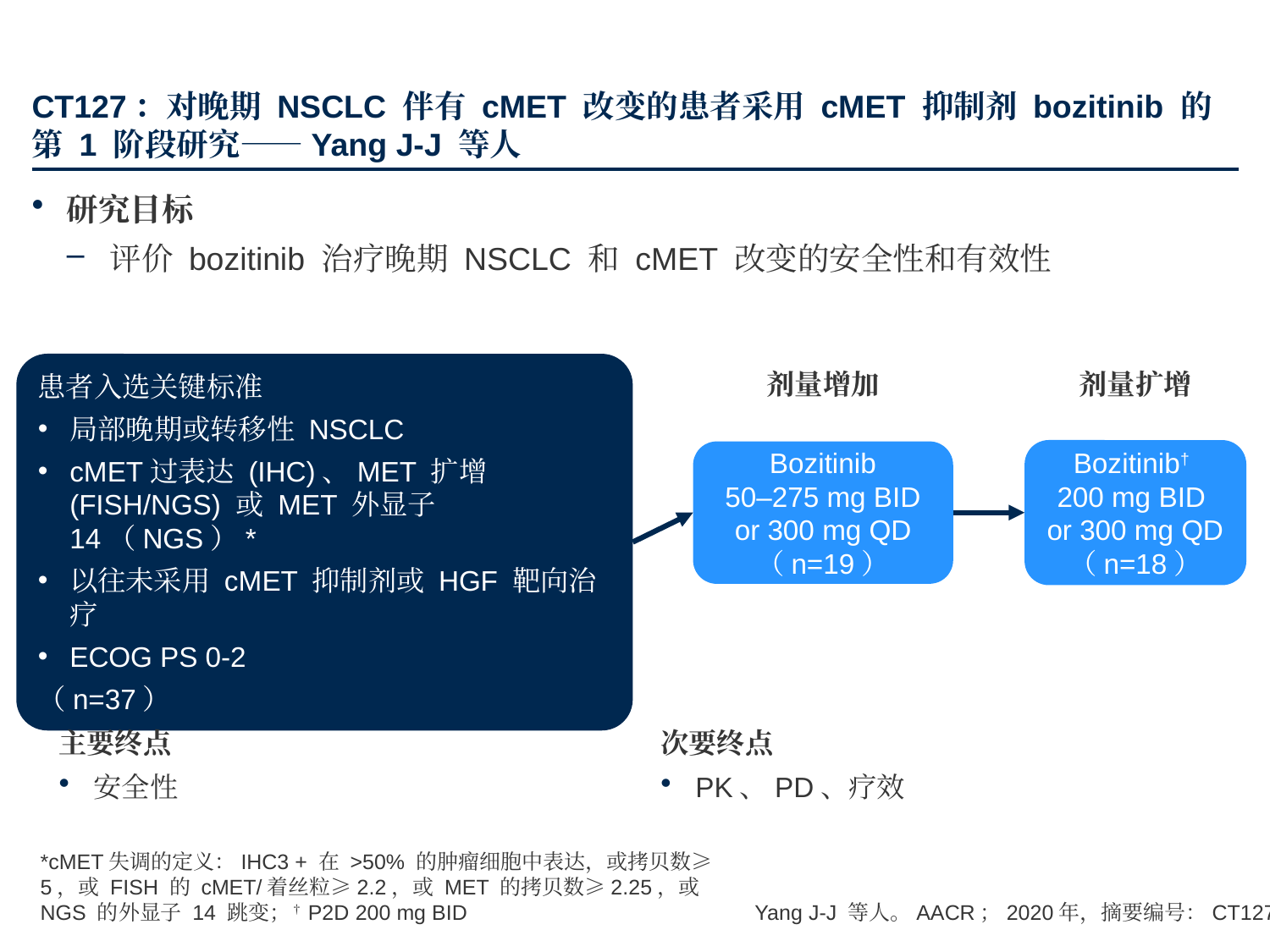

# CT127：对晚期 NSCLC 伴有 cMET 改变的患者采用 cMET 抑制剂 bozitinib 的第 1 阶段研究——Yang J-J 等人
研究目标
评价 bozitinib 治疗晚期 NSCLC 和 cMET 改变的安全性和有效性
患者入选关键标准
局部晚期或转移性 NSCLC
cMET过表达 (IHC)、MET 扩增 (FISH/NGS) 或 MET 外显子 14（NGS）*
以往未采用 cMET 抑制剂或 HGF 靶向治疗
ECOG PS 0-2
（n=37）
剂量增加
剂量扩增
Bozitinib†
200 mg BID
or 300 mg QD （n=18）
Bozitinib
50–275 mg BID or 300 mg QD
（n=19）
主要终点
安全性
次要终点
PK、PD、疗效
*cMET失调的定义：IHC3 + 在 >50% 的肿瘤细胞中表达，或拷贝数≥5，或 FISH 的 cMET/着丝粒≥2.2，或 MET 的拷贝数≥2.25，或 NGS 的外显子 14 跳变；†P2D 200 mg BID
Yang J-J 等人。AACR；2020年，摘要编号：CT127